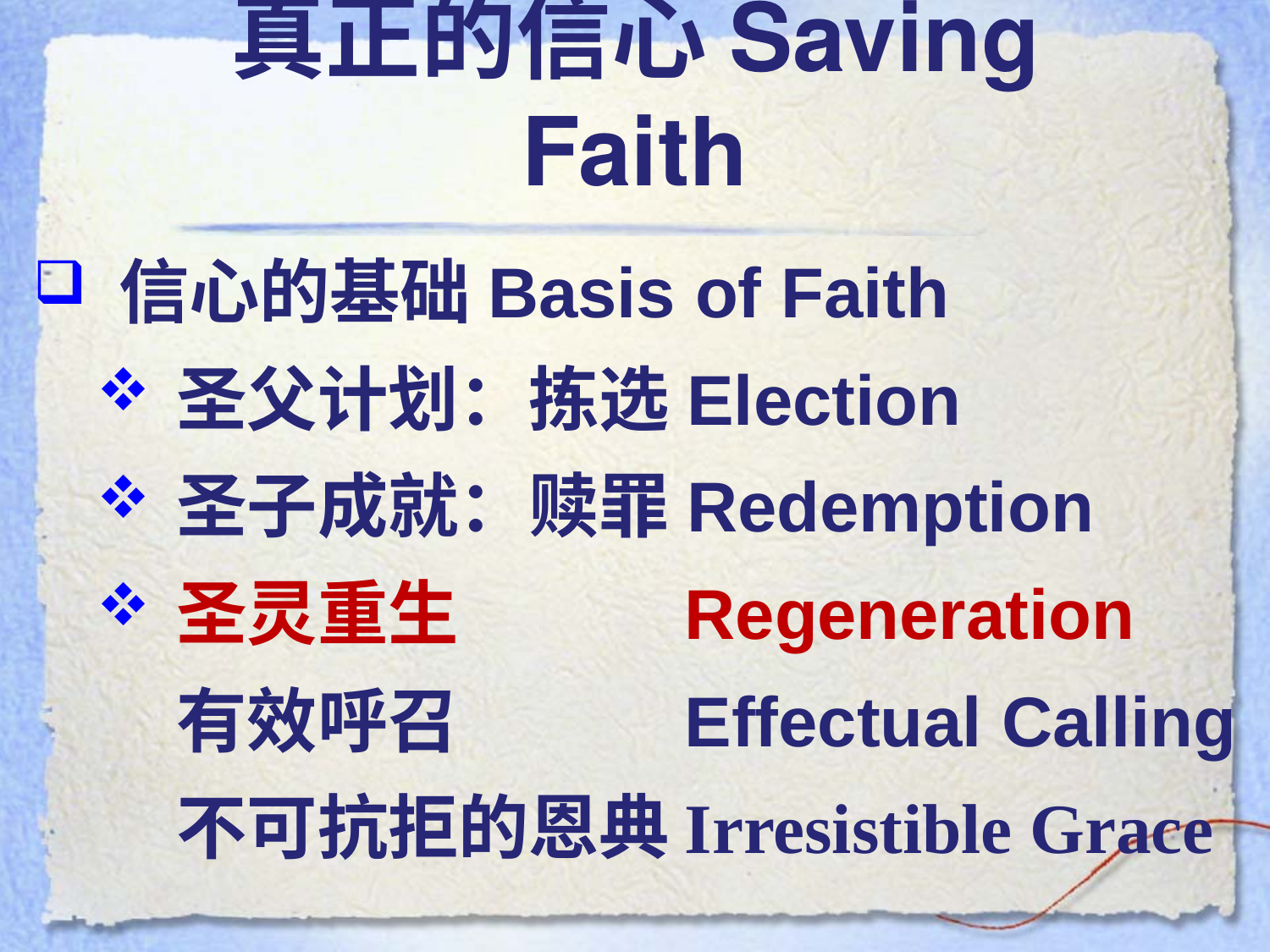

# 真正的信心Saving Faith
信心的基础Basis of Faith
圣父计划：拣选Election
圣子成就：赎罪Redemption
圣灵重生		Regeneration
	有效呼召		Effectual Calling
	不可抗拒的恩典	Irresistible Grace